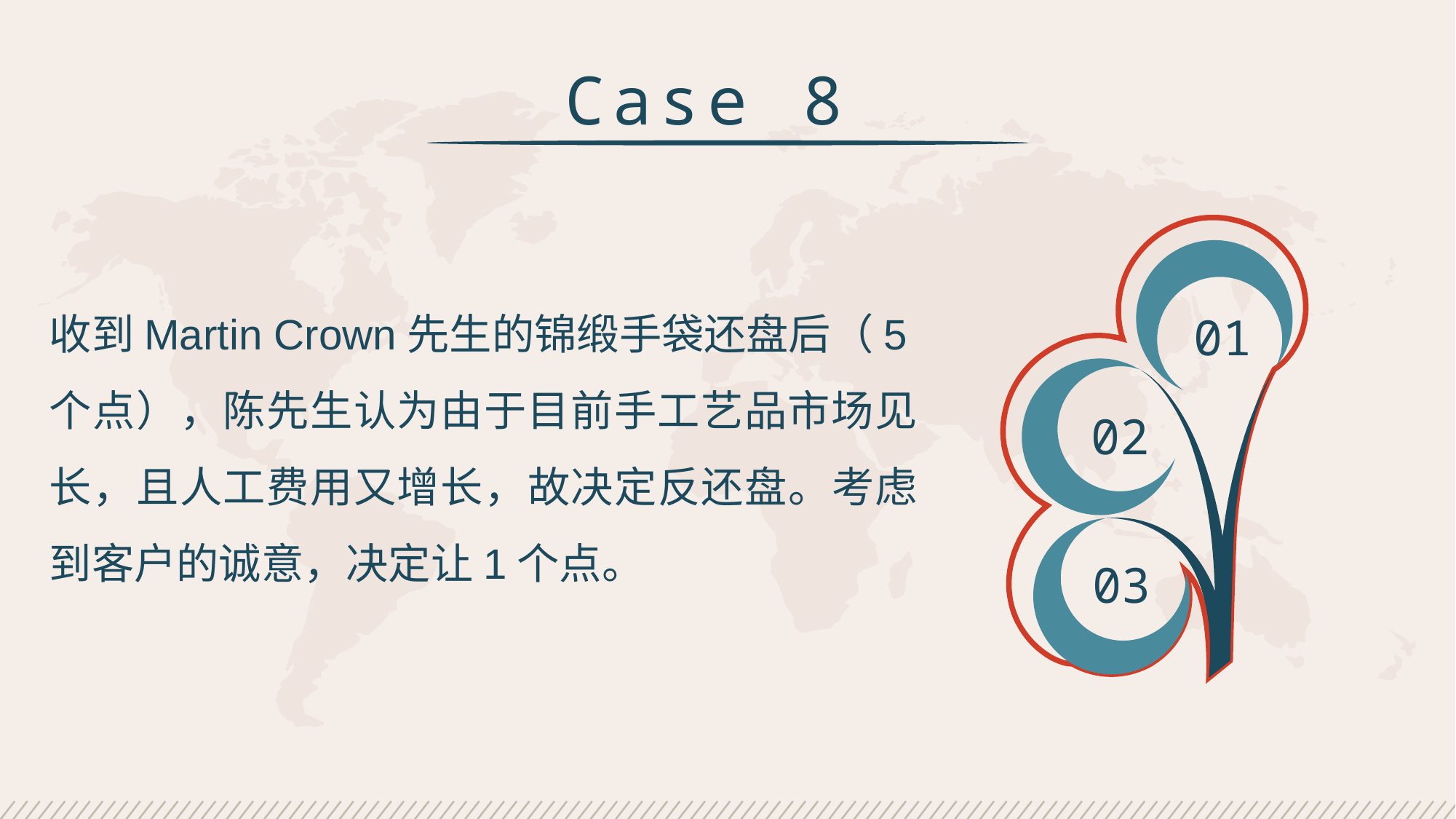

Case 8

收到Martin Crown先生的锦缎手袋还盘后（5个点），陈先生认为由于目前手工艺品市场见长，且人工费用又增长，故决定反还盘。考虑到客户的诚意，决定让1个点。
01
02
03